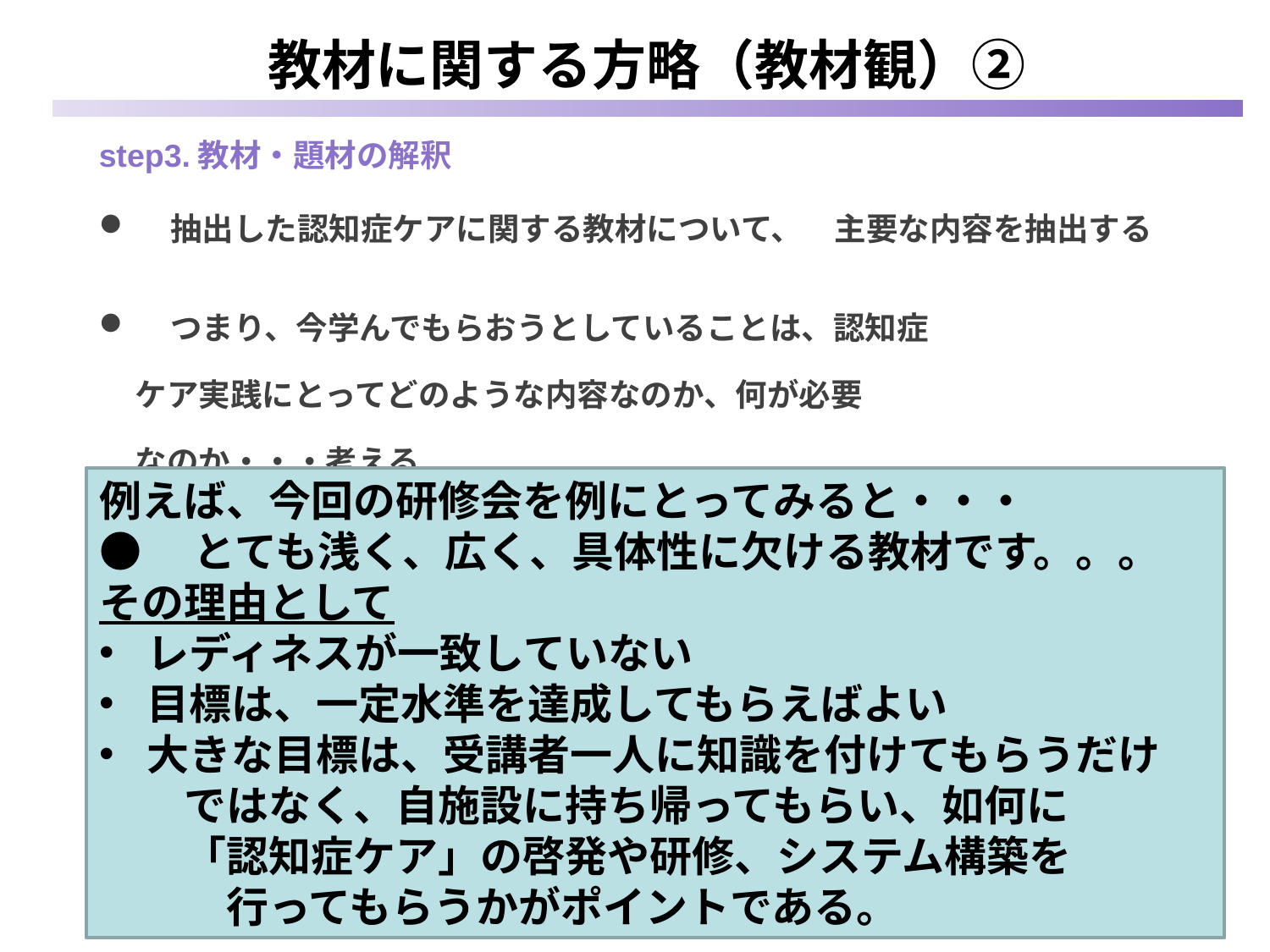

教材に関する方略（教材観）②

step3.教材・題材の解釈
抽出した認知症ケアに関する教材について、　主要な内容を抽出する
つまり、今学んでもらおうとしていることは、認知症
    ケア実践にとってどのような内容なのか、何が必要
    なのか・・・考える
例えば、今回の研修会を例にとってみると・・・
●　とても浅く、広く、具体性に欠ける教材です。。。
その理由として
レディネスが一致していない
目標は、一定水準を達成してもらえばよい
大きな目標は、受講者一人に知識を付けてもらうだけ
　　ではなく、自施設に持ち帰ってもらい、如何に
　　「認知症ケア」の啓発や研修、システム構築を
　　　行ってもらうかがポイントである。